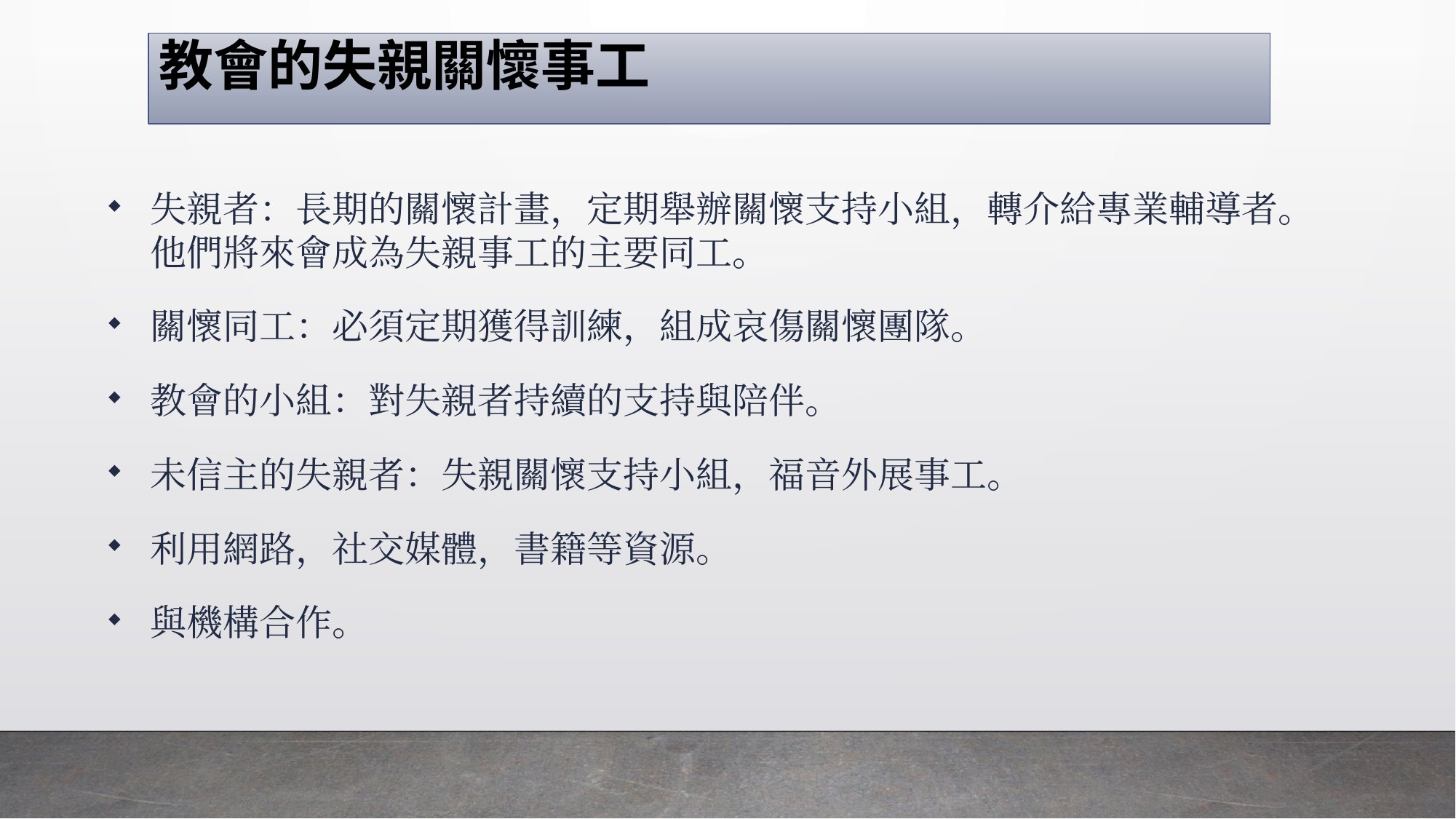

# 教會的失親關懷事工
失親者：長期的關懷計畫，定期舉辦關懷支持小組，轉介給專業輔導者。他們將來會成為失親事工的主要同工。
關懷同工：必須定期獲得訓練，組成哀傷關懷團隊。
教會的小組：對失親者持續的支持與陪伴。
未信主的失親者：失親關懷支持小組，福音外展事工。
利用網路，社交媒體，書籍等資源。
與機構合作。